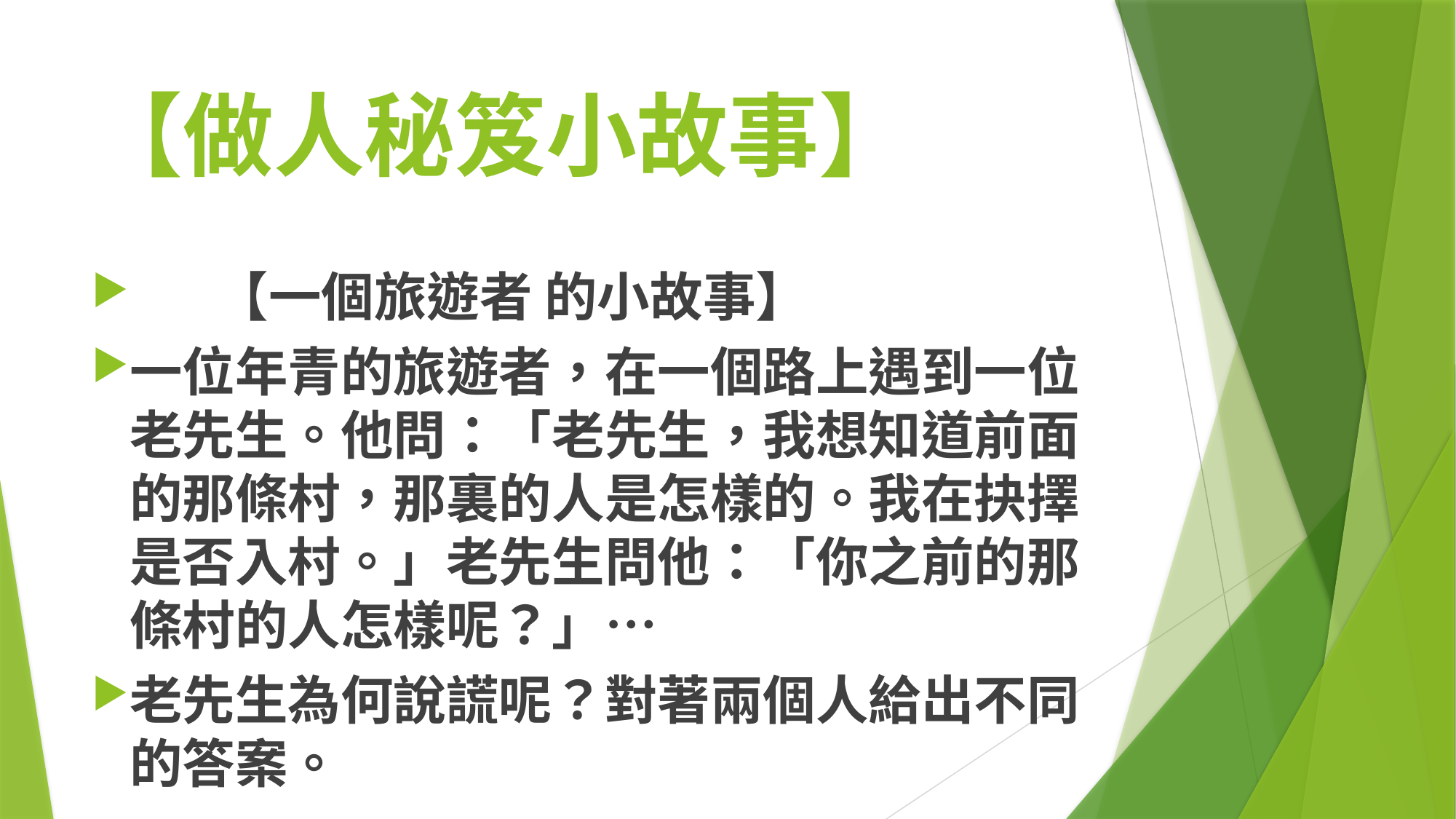

# 【做人秘笈小故事】
	【一個旅遊者 的小故事】
一位年青的旅遊者，在一個路上遇到一位老先生。他問：「老先生，我想知道前面的那條村，那裏的人是怎樣的。我在抉擇是否入村。」老先生問他：「你之前的那條村的人怎樣呢？」…
老先生為何說謊呢？對著兩個人給出不同的答案。